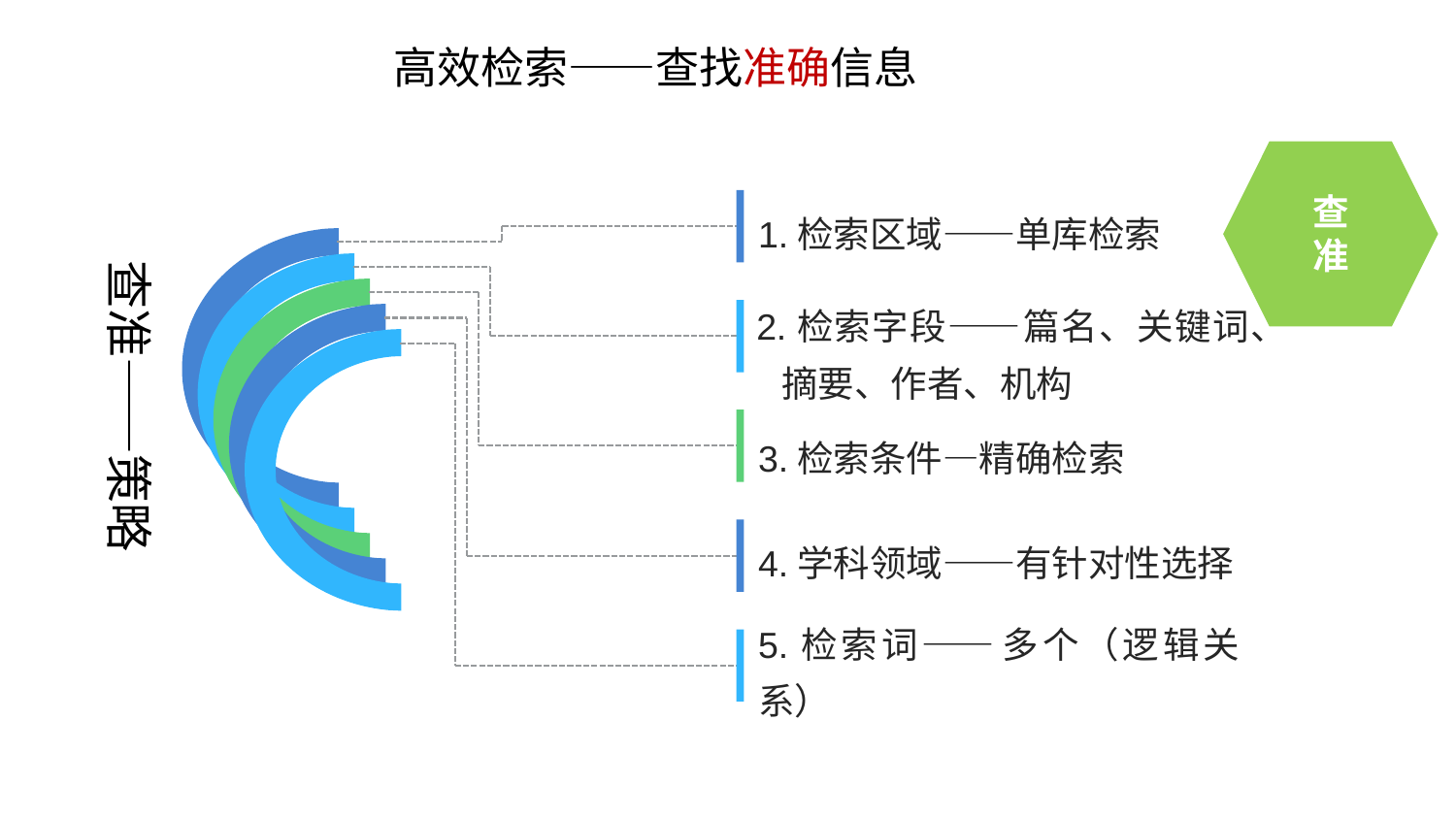

高效检索——查找准确信息

查
准

1.检索区域——单库检索

查准——策略

2.检索字段——篇名、关键词、
  摘要、作者、机构

3.检索条件—精确检索

4.学科领域——有针对性选择

5.检索词——多个（逻辑关系）